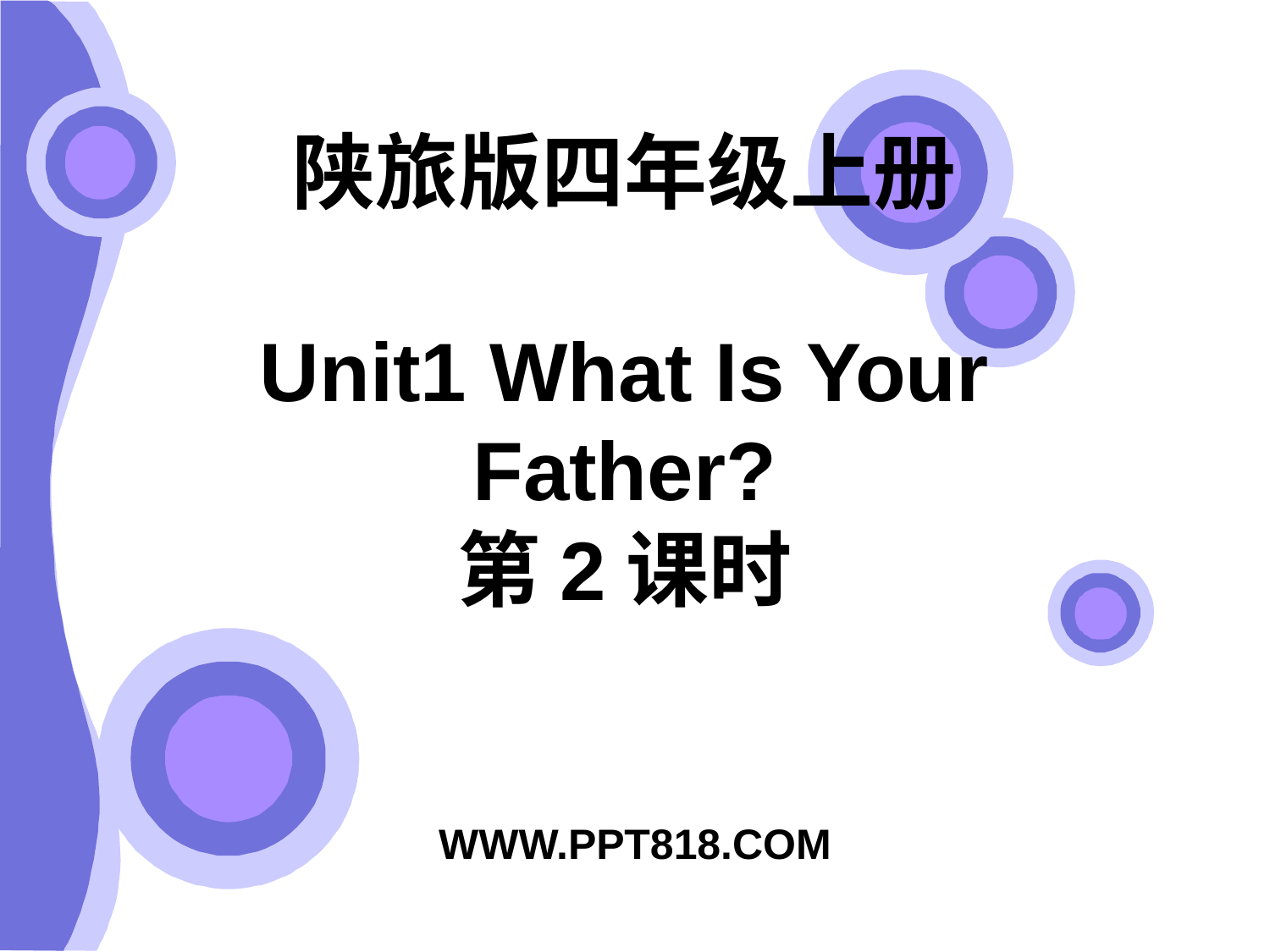

# 陕旅版四年级上册 Unit1 What Is Your Father? 第2课时
WWW.PPT818.COM